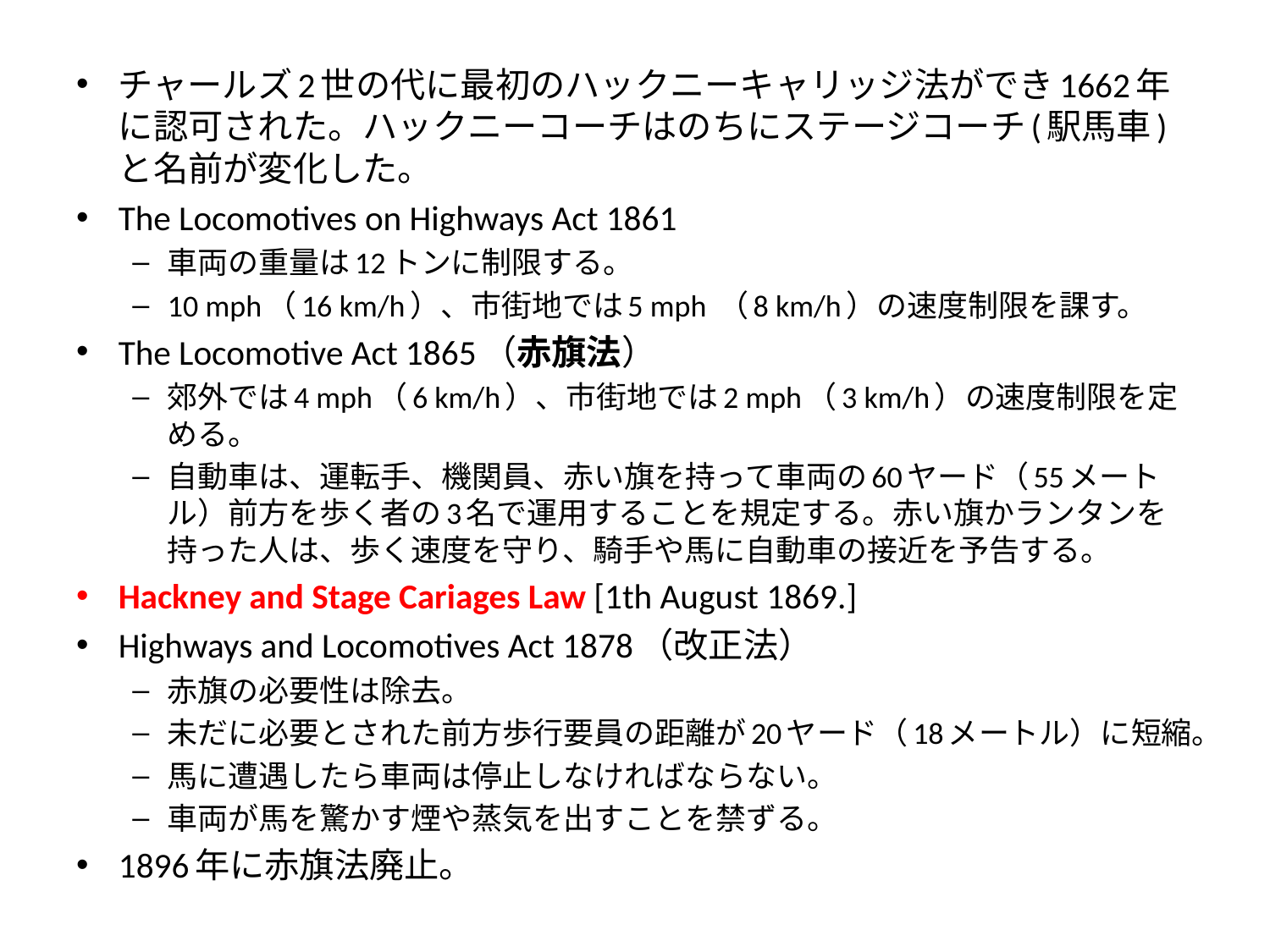

チャールズ2世の代に最初のハックニーキャリッジ法ができ1662年に認可された。ハックニーコーチはのちにステージコーチ(駅馬車)と名前が変化した。
The Locomotives on Highways Act 1861
車両の重量は12トンに制限する。
10 mph（16 km/h）、市街地では5 mph （8 km/h）の速度制限を課す。
The Locomotive Act 1865（赤旗法）
郊外では4 mph（6 km/h）、市街地では2 mph（3 km/h）の速度制限を定める。
自動車は、運転手、機関員、赤い旗を持って車両の60ヤード（55メートル）前方を歩く者の3名で運用することを規定する。赤い旗かランタンを持った人は、歩く速度を守り、騎手や馬に自動車の接近を予告する。
Hackney and Stage Cariages Law [1th August 1869.]
Highways and Locomotives Act 1878（改正法）
赤旗の必要性は除去。
未だに必要とされた前方歩行要員の距離が20ヤード（18メートル）に短縮。
馬に遭遇したら車両は停止しなければならない。
車両が馬を驚かす煙や蒸気を出すことを禁ずる。
1896年に赤旗法廃止。